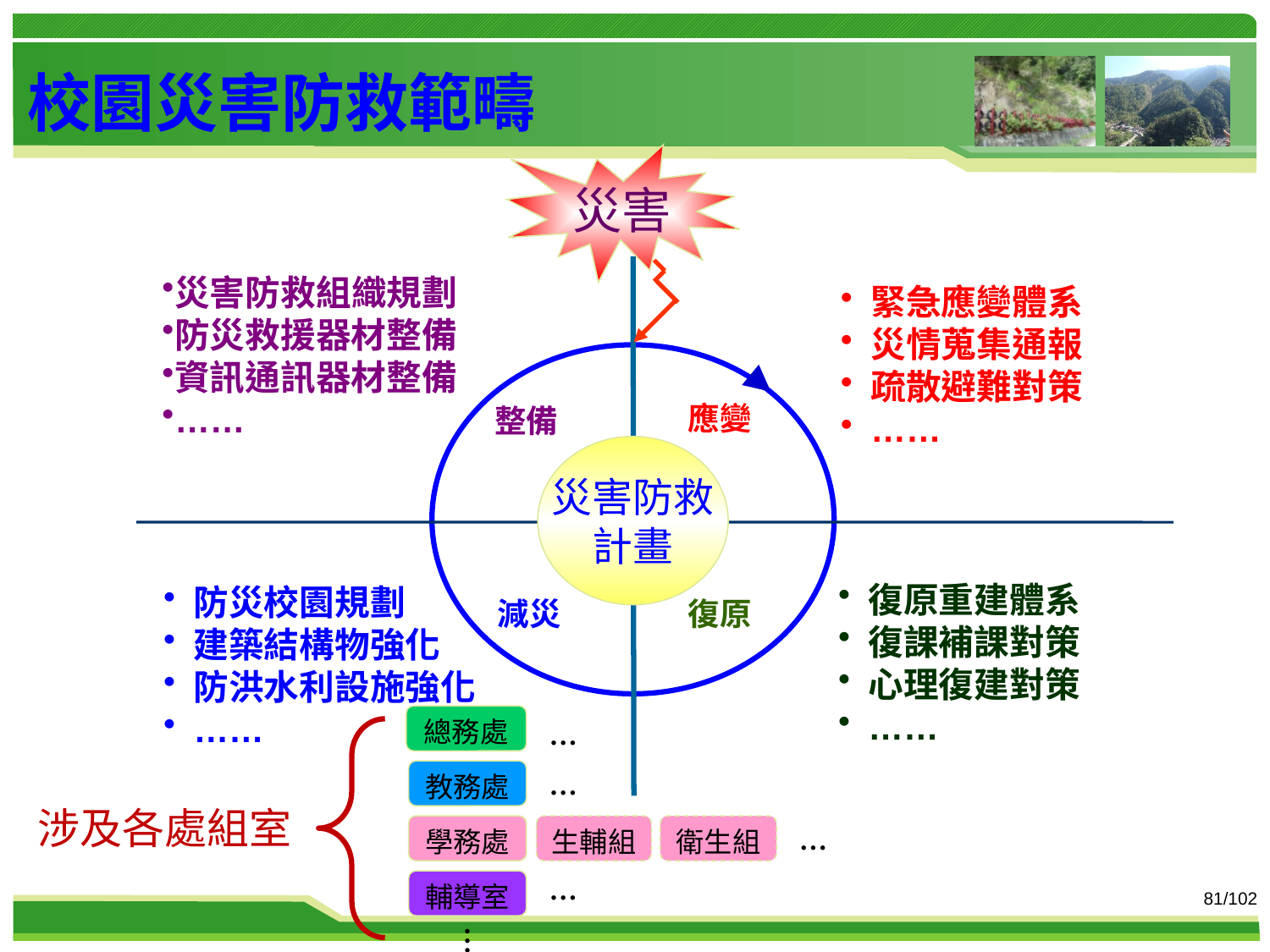

校園災害防救範疇
災害

災害防救組織規劃
防災救援器材整備
資訊通訊器材整備
……
緊急應變體系
災情蒐集通報
疏散避難對策
……

應變
整備
災害防救
計畫

復原重建體系
復課補課對策
心理復建對策
……
防災校園規劃
建築結構物強化
防洪水利設施強化
……
減災
復原
總務處

…
教務處

…
學務處

生輔組

衛生組

…
…
輔導室

…

涉及各處組室
81/102